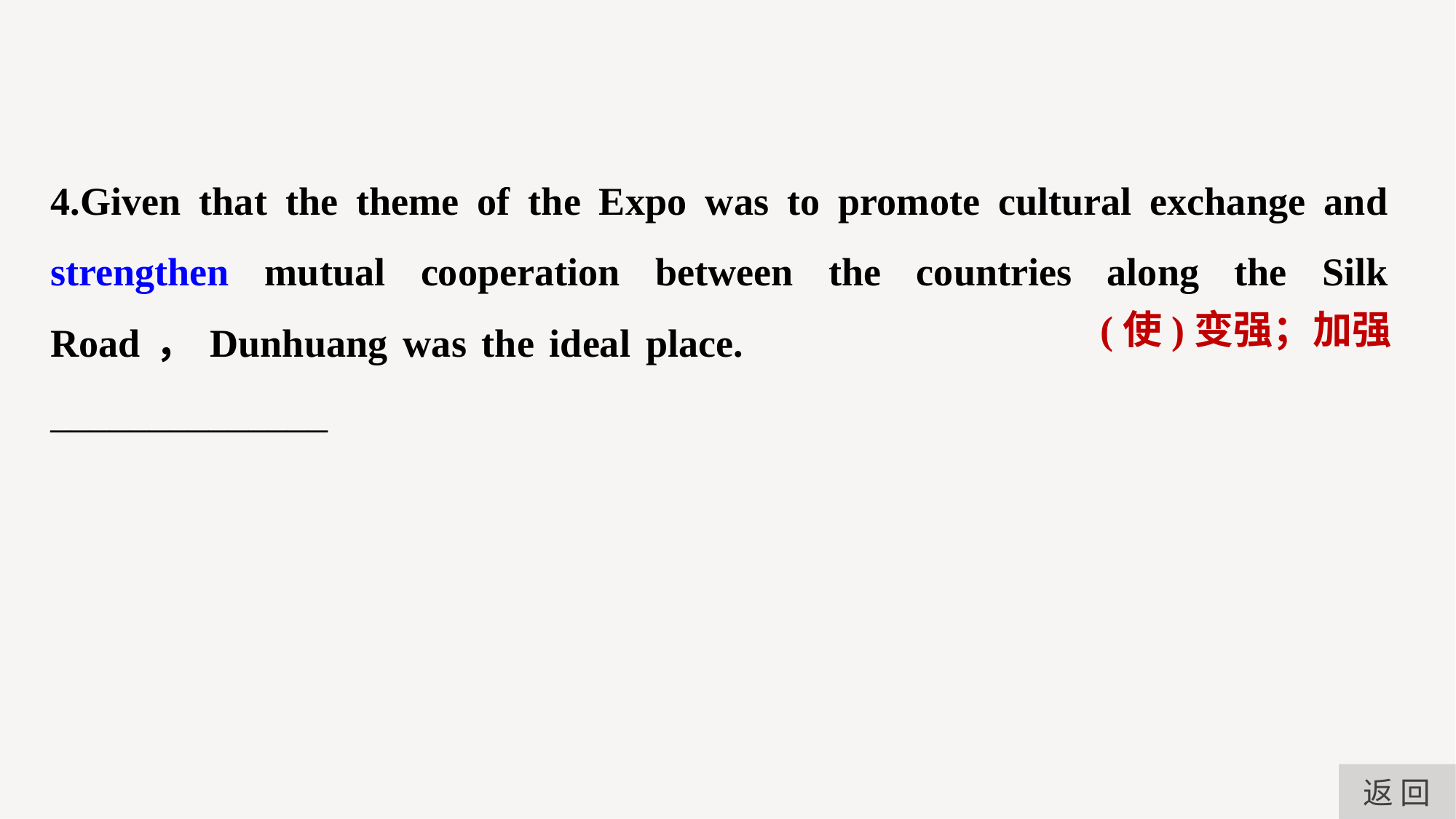

4.Given that the theme of the Expo was to promote cultural exchange and strengthen mutual cooperation between the countries along the Silk Road，Dunhuang was the ideal place.					        ______________
(使)变强；加强
返 回